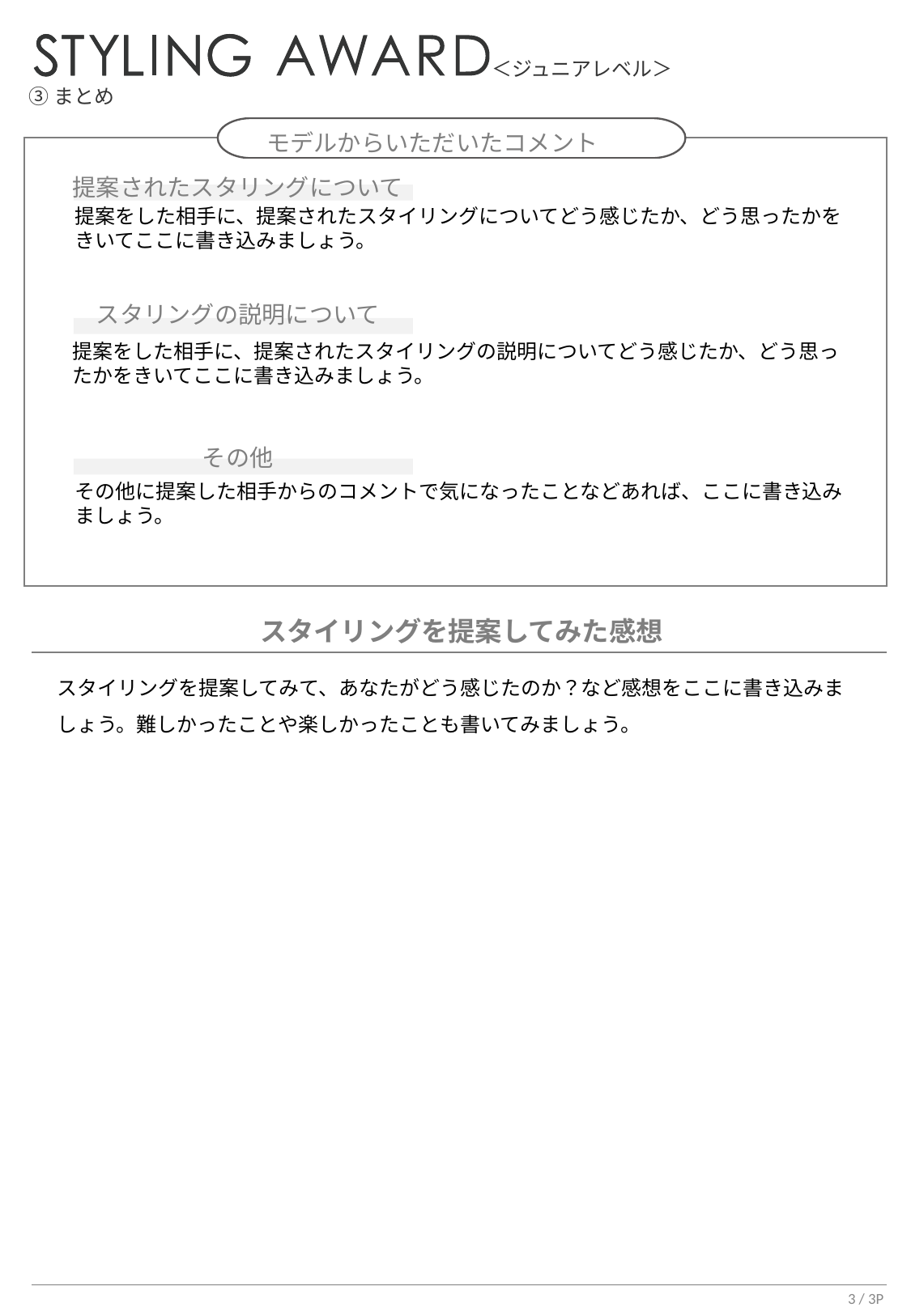

提案をした相手に、提案されたスタイリングについてどう感じたか、どう思ったかをきいてここに書き込みましょう。
提案をした相手に、提案されたスタイリングの説明についてどう感じたか、どう思ったかをきいてここに書き込みましょう。
その他に提案した相手からのコメントで気になったことなどあれば、ここに書き込みましょう。
スタイリングを提案してみて、あなたがどう感じたのか？など感想をここに書き込みましょう。難しかったことや楽しかったことも書いてみましょう。
3 / 3P